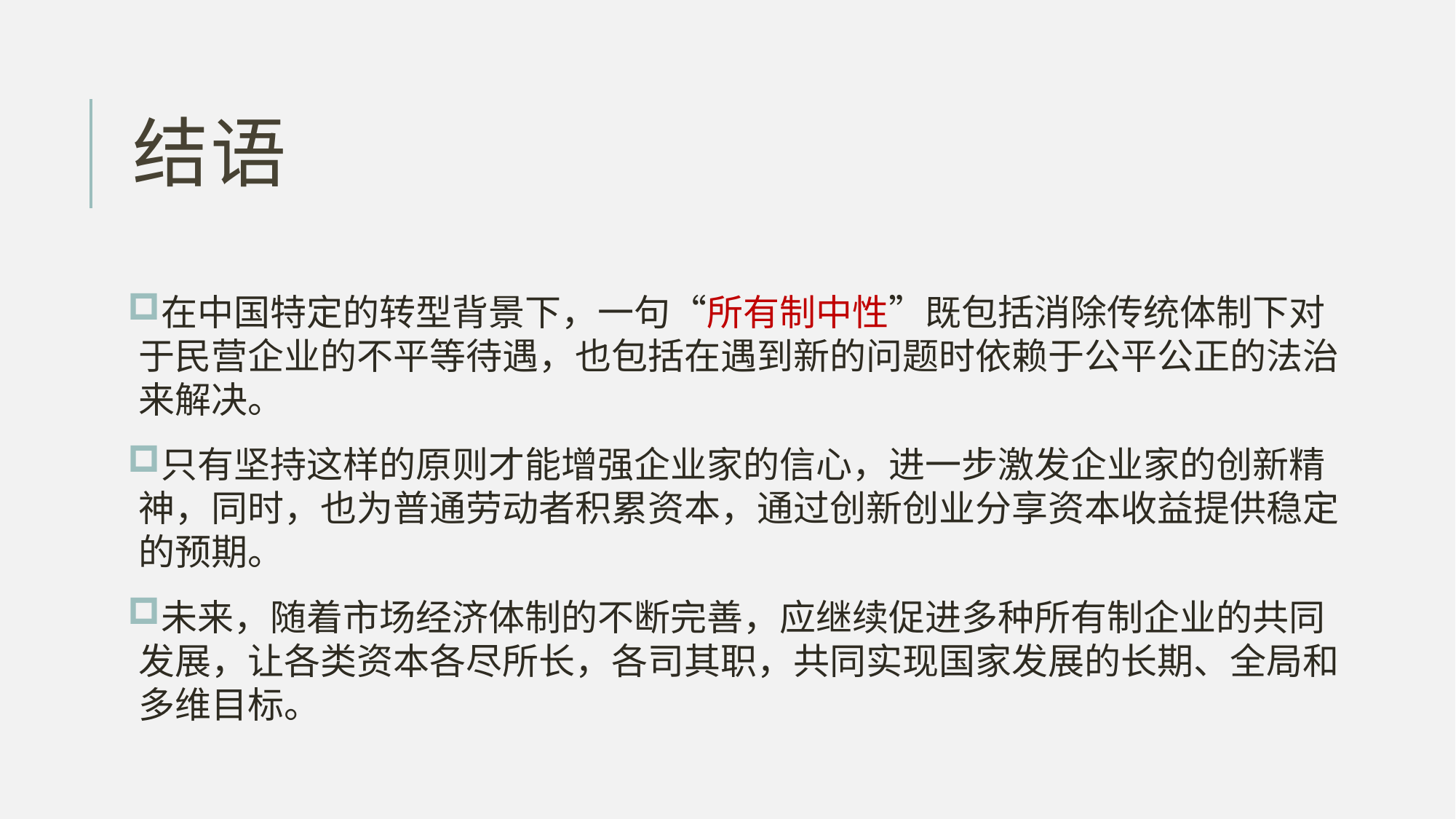

# 结语
在中国特定的转型背景下，一句“所有制中性”既包括消除传统体制下对于民营企业的不平等待遇，也包括在遇到新的问题时依赖于公平公正的法治来解决。
只有坚持这样的原则才能增强企业家的信心，进一步激发企业家的创新精神，同时，也为普通劳动者积累资本，通过创新创业分享资本收益提供稳定的预期。
未来，随着市场经济体制的不断完善，应继续促进多种所有制企业的共同发展，让各类资本各尽所长，各司其职，共同实现国家发展的长期、全局和多维目标。